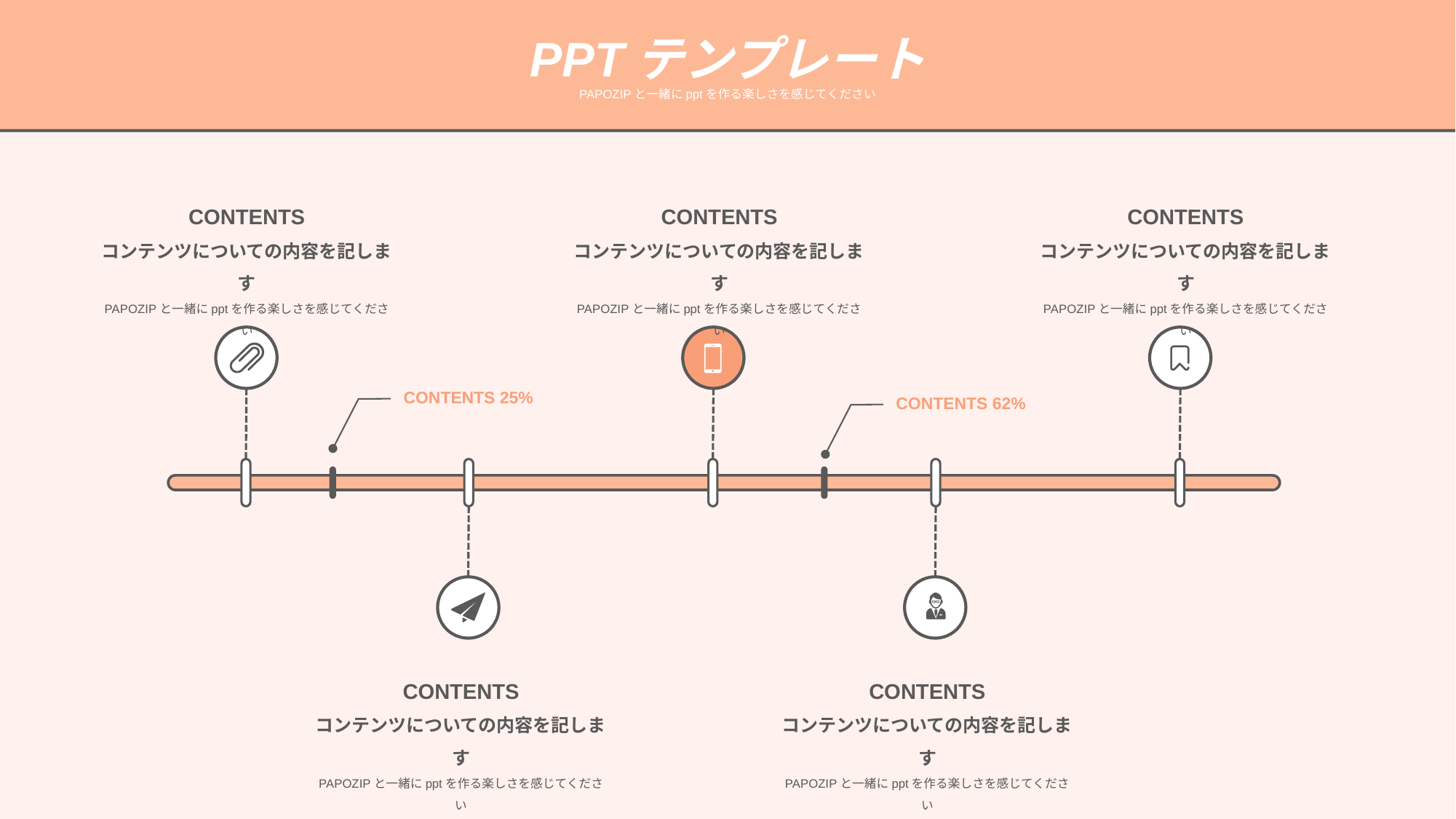

PPTテンプレート
PAPOZIPと一緒にpptを作る楽しさを感じてください
CONTENTS
コンテンツについての内容を記します
PAPOZIPと一緒にpptを作る楽しさを感じてください
CONTENTS
コンテンツについての内容を記します
PAPOZIPと一緒にpptを作る楽しさを感じてください
CONTENTS
コンテンツについての内容を記します
PAPOZIPと一緒にpptを作る楽しさを感じてください

CONTENTS 25%
CONTENTS 62%

CONTENTS
コンテンツについての内容を記します
PAPOZIPと一緒にpptを作る楽しさを感じてください
CONTENTS
コンテンツについての内容を記します
PAPOZIPと一緒にpptを作る楽しさを感じてください